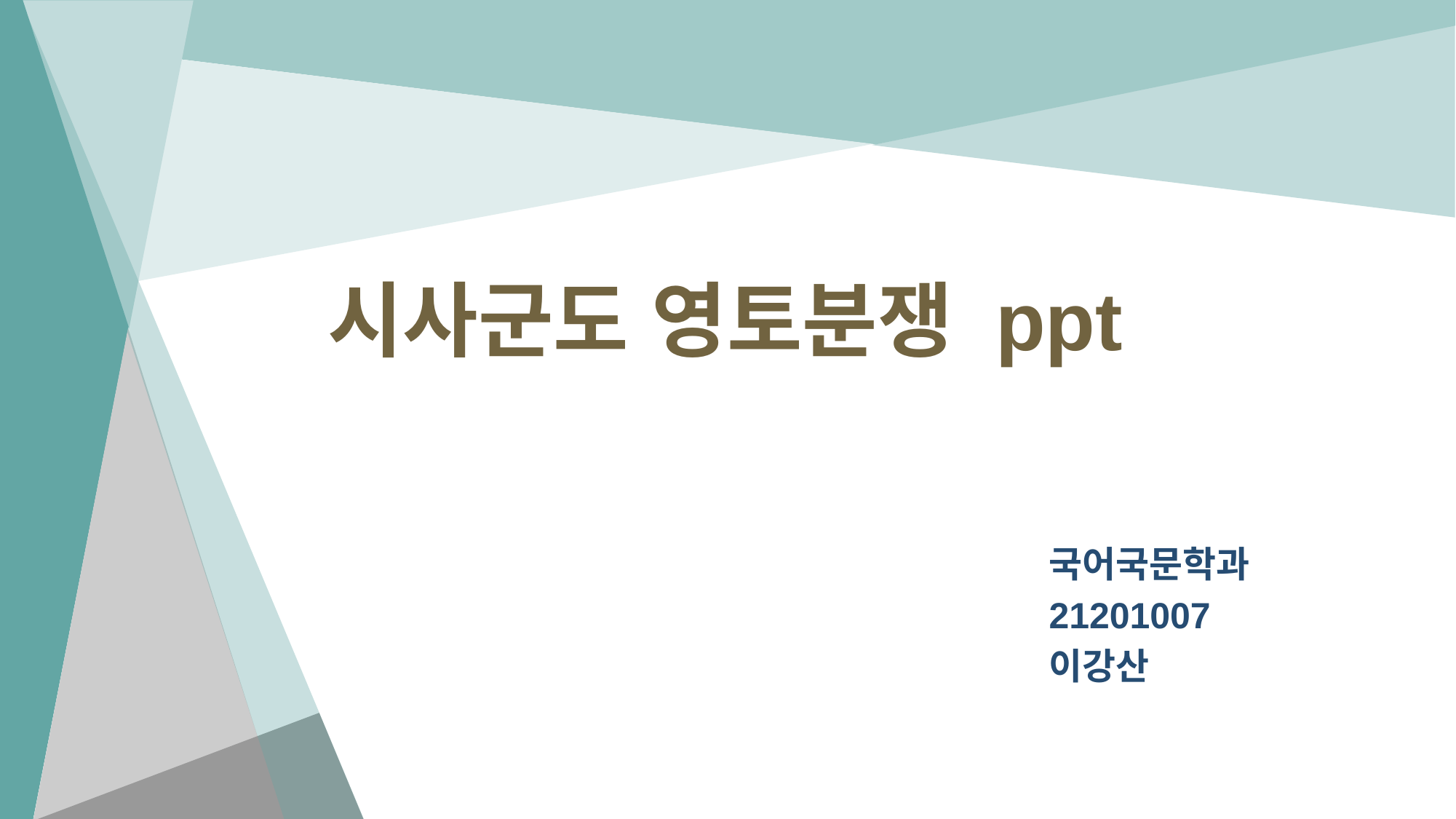

# 시사군도 영토분쟁 ppt
국어국문학과
21201007
이강산